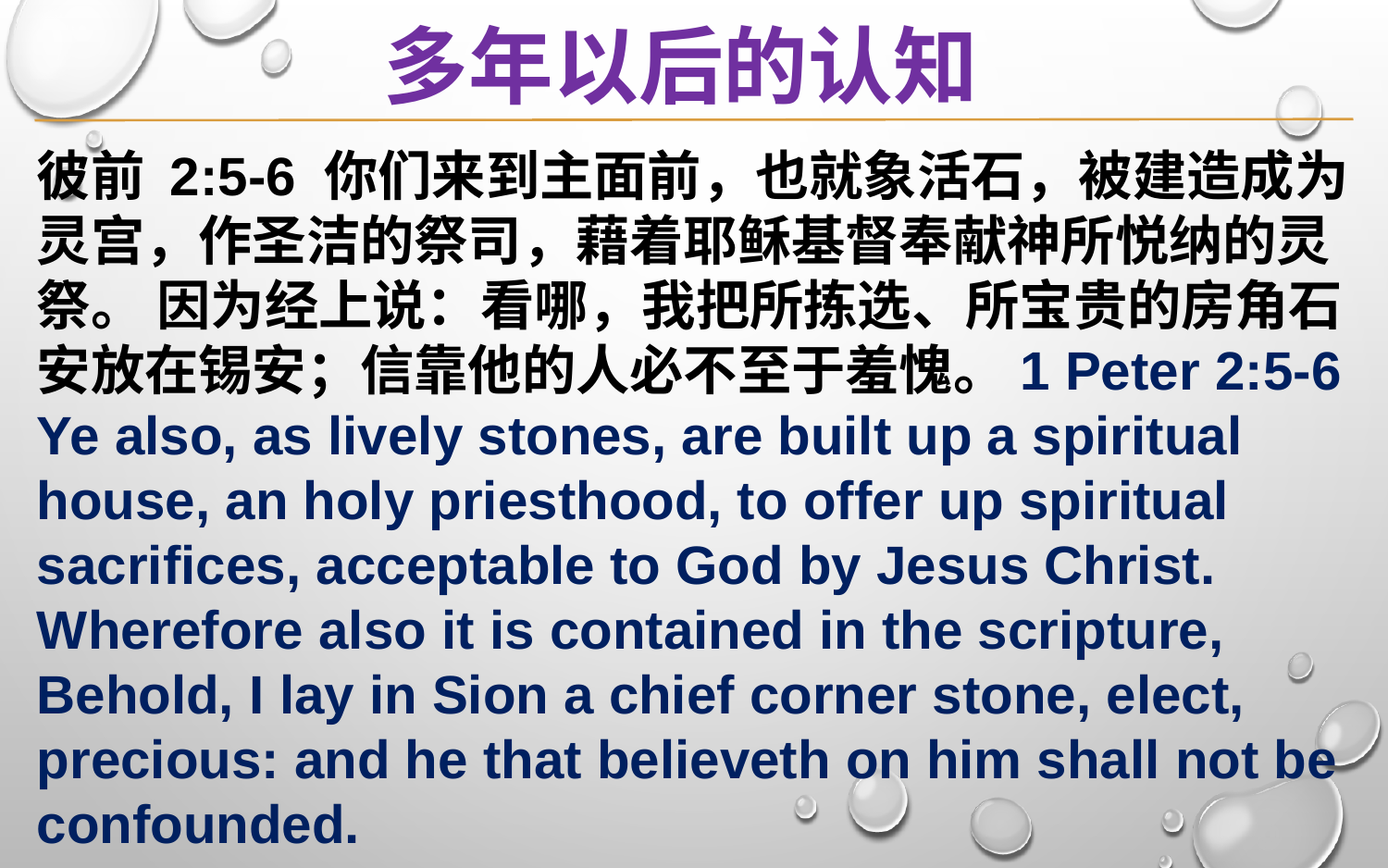

多年以后的认知
彼前 2:5-6 你们来到主面前，也就象活石，被建造成为灵宫，作圣洁的祭司，藉着耶稣基督奉献神所悦纳的灵祭。 因为经上说：看哪，我把所拣选、所宝贵的房角石安放在锡安；信靠他的人必不至于羞愧。1 Peter 2:5-6 Ye also, as lively stones, are built up a spiritual house, an holy priesthood, to offer up spiritual sacrifices, acceptable to God by Jesus Christ. Wherefore also it is contained in the scripture, Behold, I lay in Sion a chief corner stone, elect, precious: and he that believeth on him shall not be confounded.